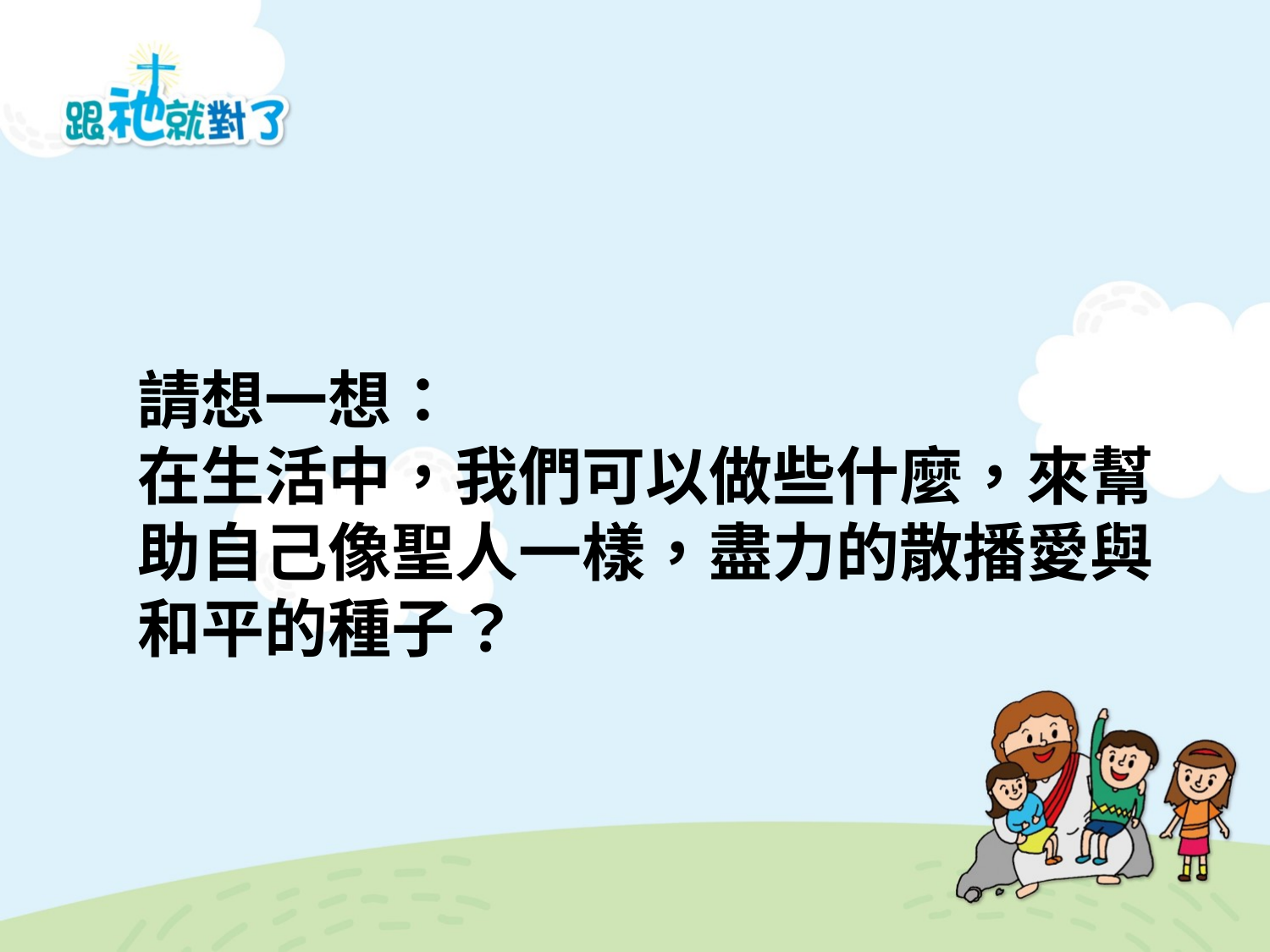

請想一想：
在生活中，我們可以做些什麼，來幫助自己像聖人一樣，盡力的散播愛與和平的種子？